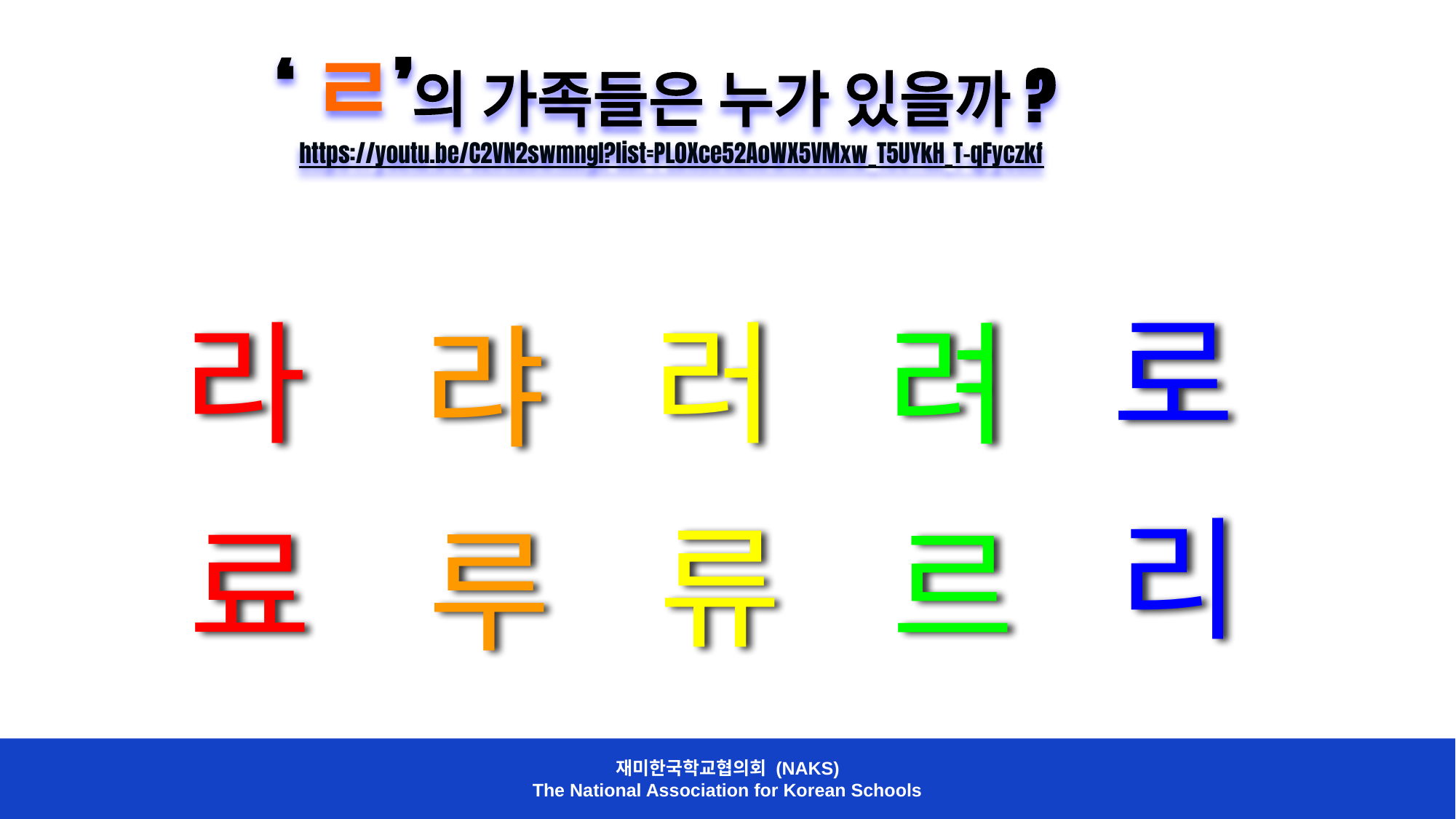

‘ㄹ’의 가족들은 누가 있을까?
    https://youtu.be/C2VN2swmngI?list=PL0Xce52AoWX5VMxw_T5UYkH_T-qFyczkf

로
라
러
려
랴
리
료
류
르
루
재미한국학교협의회 (NAKS)
The National Association for Korean Schools